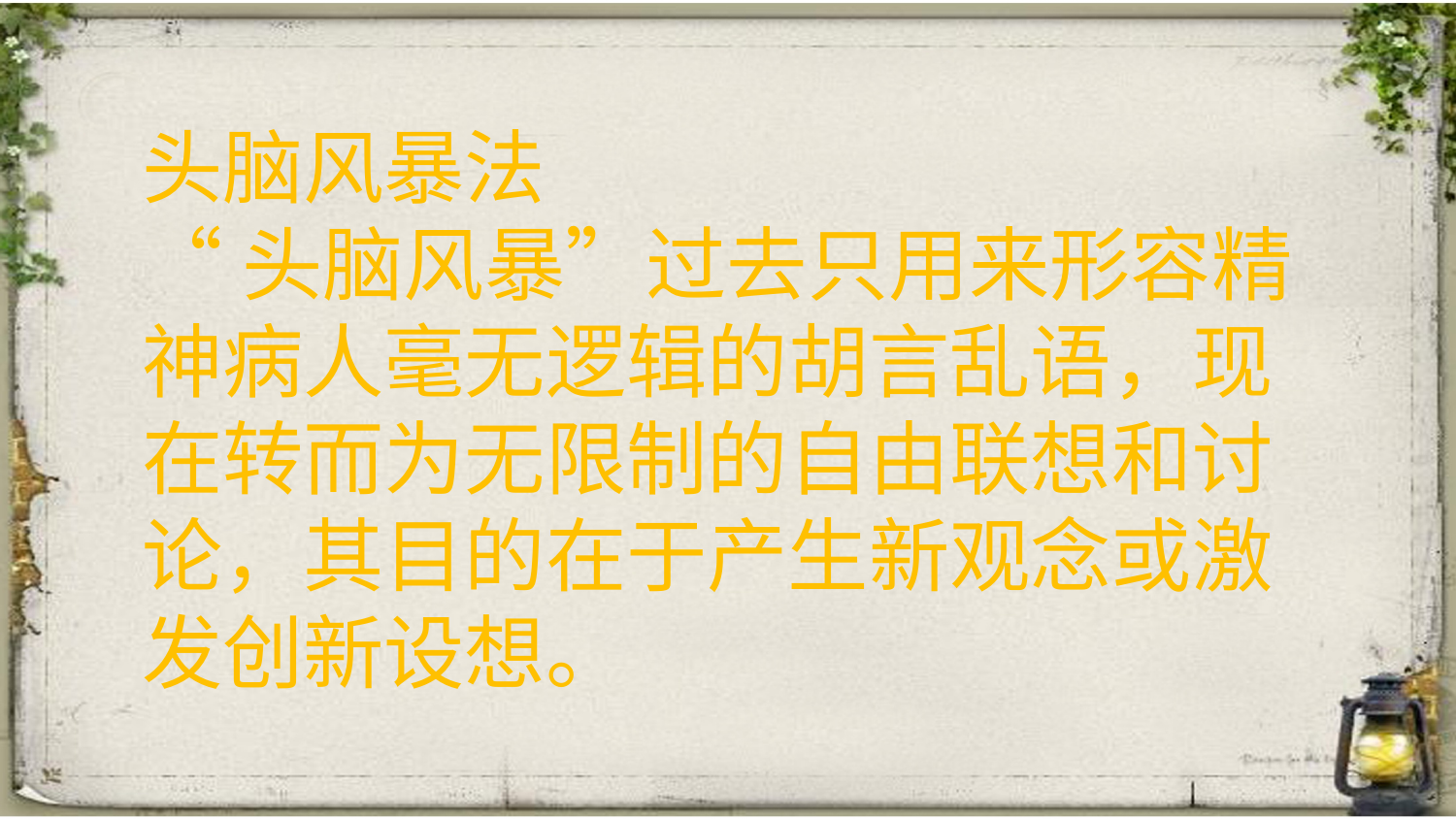

头脑风暴法
“头脑风暴”过去只用来形容精神病人毫无逻辑的胡言乱语，现在转而为无限制的自由联想和讨论，其目的在于产生新观念或激发创新设想。